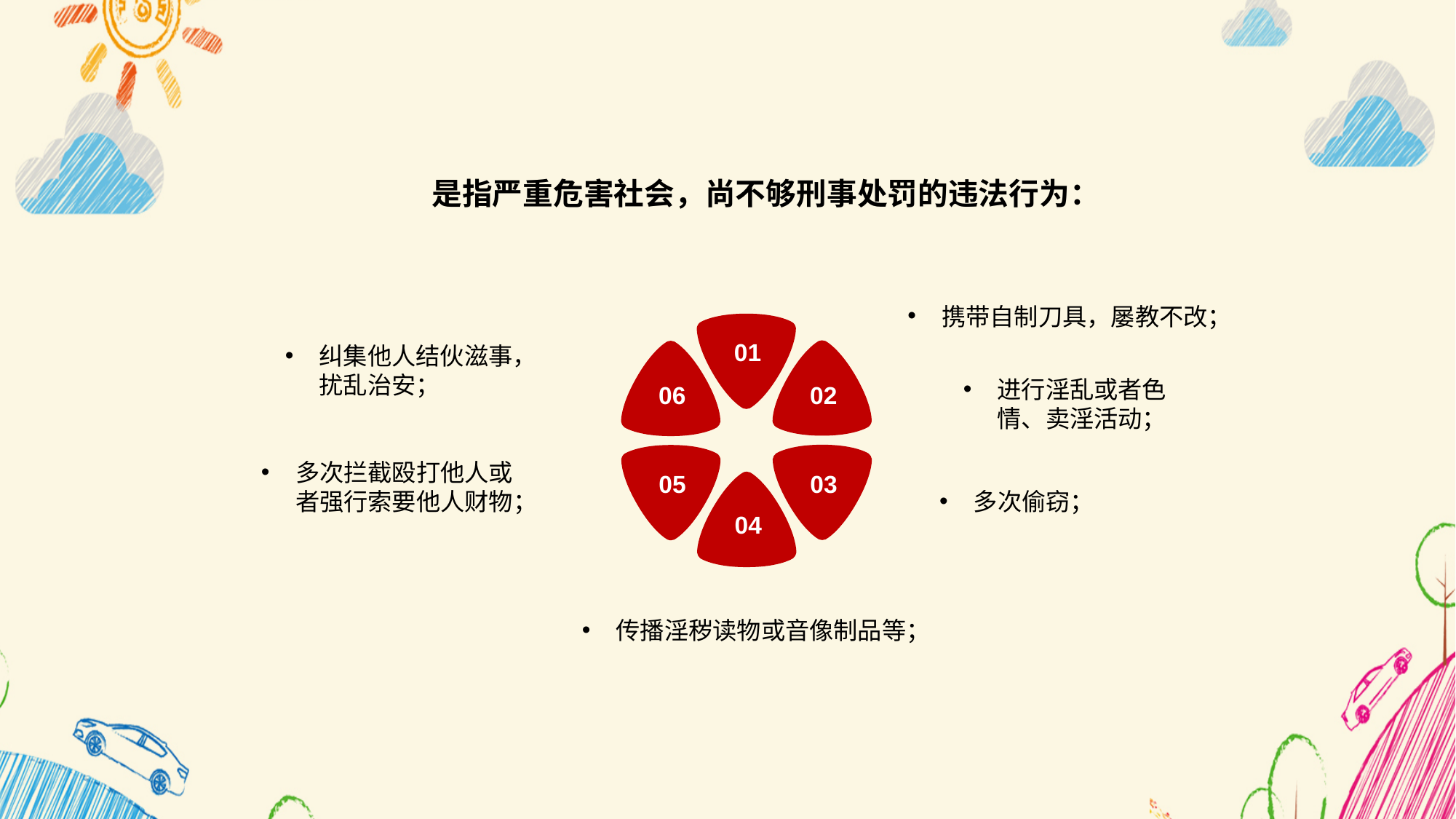

是指严重危害社会，尚不够刑事处罚的违法行为：
携带自制刀具，屡教不改；

01

06
02

05
03

04
纠集他人结伙滋事，扰乱治安；
进行淫乱或者色情、卖淫活动；
多次拦截殴打他人或者强行索要他人财物；
多次偷窃；
传播淫秽读物或音像制品等；